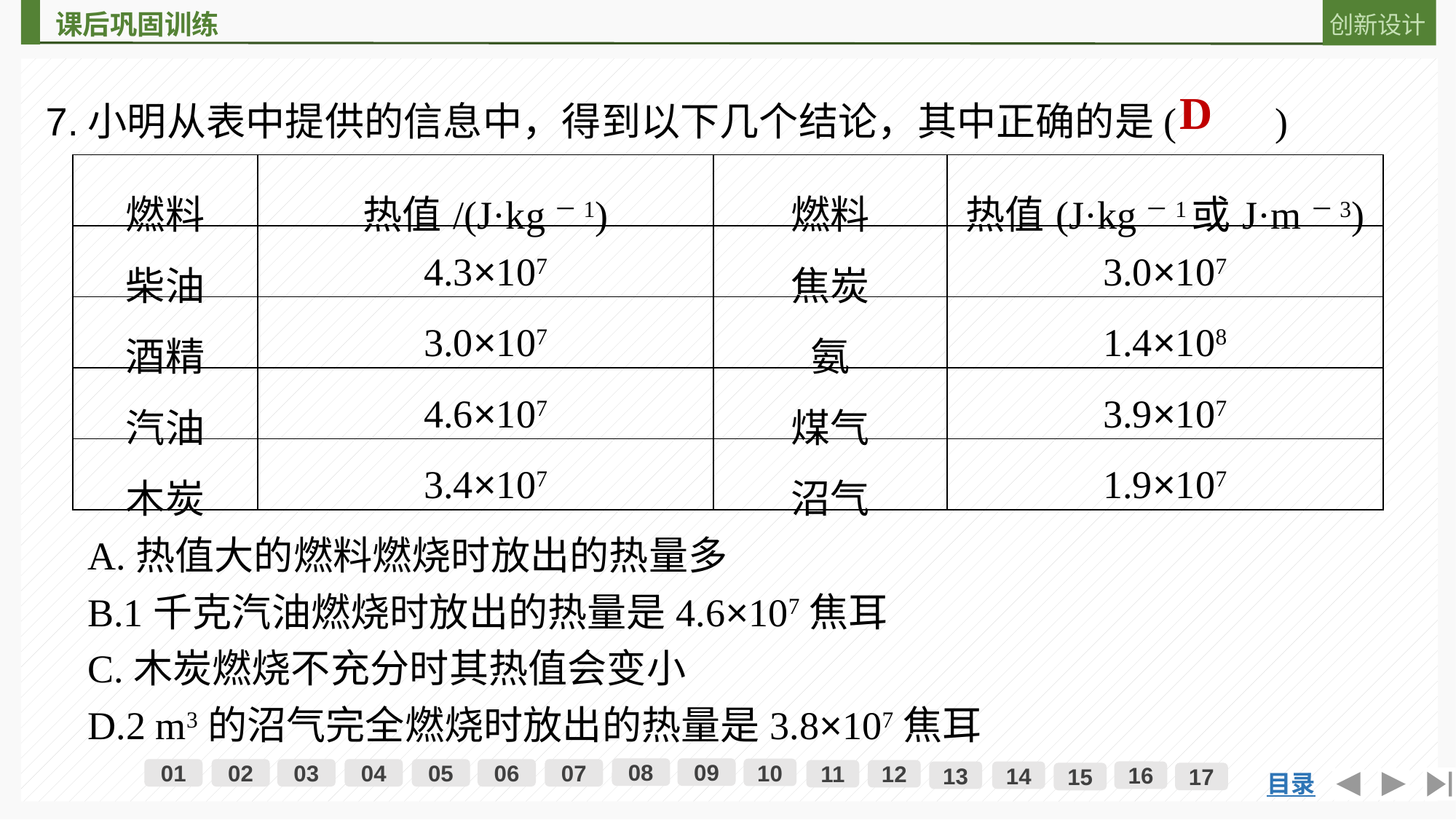

7.小明从表中提供的信息中，得到以下几个结论，其中正确的是(　　)
D
| 燃料 | 热值/(J·kg－1) | 燃料 | 热值(J·kg－1或J·m－3) |
| --- | --- | --- | --- |
| 柴油 | 4.3×107 | 焦炭 | 3.0×107 |
| 酒精 | 3.0×107 | 氨 | 1.4×108 |
| 汽油 | 4.6×107 | 煤气 | 3.9×107 |
| 木炭 | 3.4×107 | 沼气 | 1.9×107 |
A.热值大的燃料燃烧时放出的热量多
B.1千克汽油燃烧时放出的热量是4.6×107焦耳
C.木炭燃烧不充分时其热值会变小
D.2 m3的沼气完全燃烧时放出的热量是3.8×107焦耳